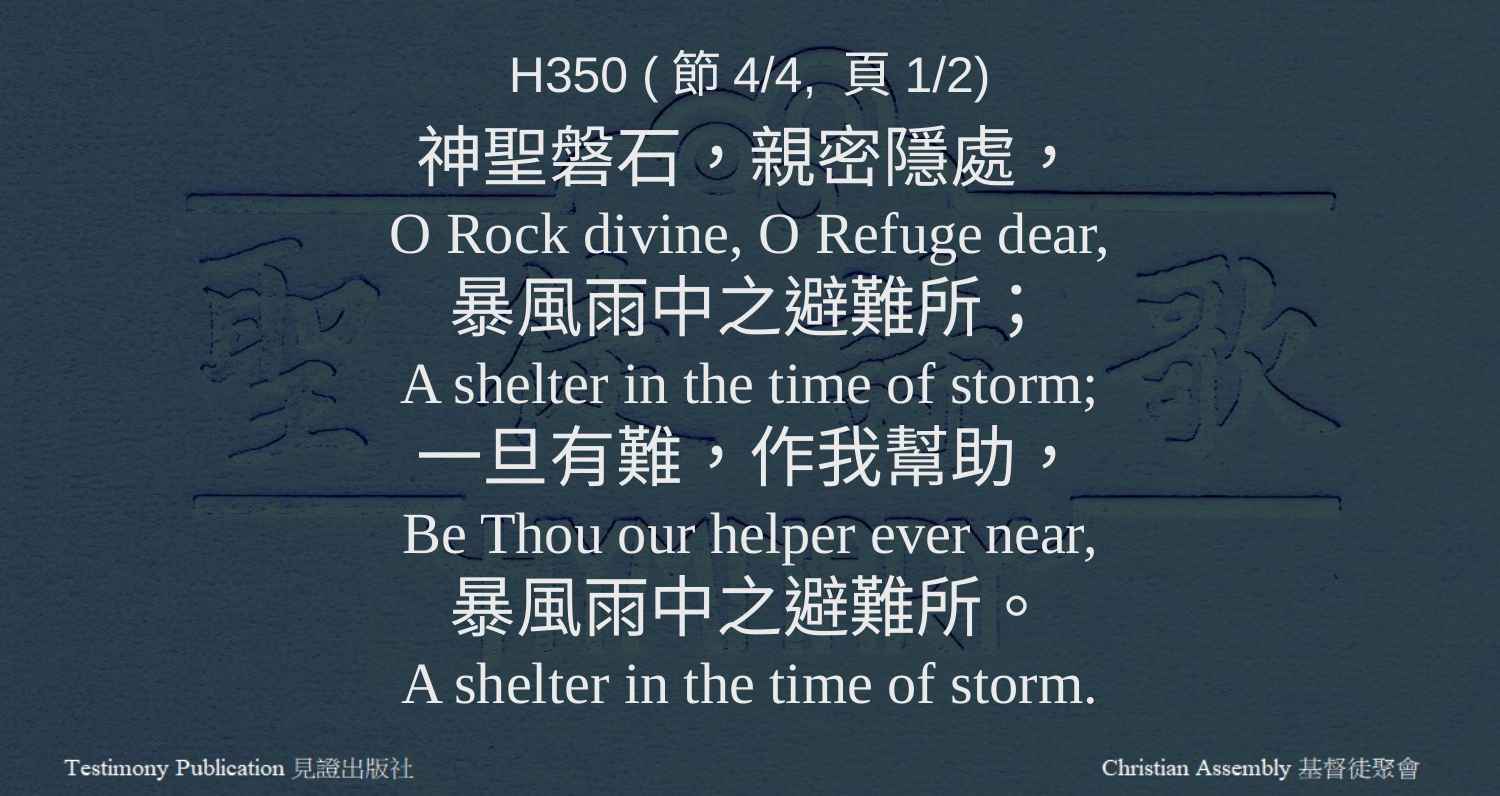

H350 (節4/4, 頁1/2)
神聖磐石，親密隱處，
O Rock divine, O Refuge dear,
暴風雨中之避難所；
A shelter in the time of storm;
一旦有難，作我幫助，
Be Thou our helper ever near,
暴風雨中之避難所。
A shelter in the time of storm.